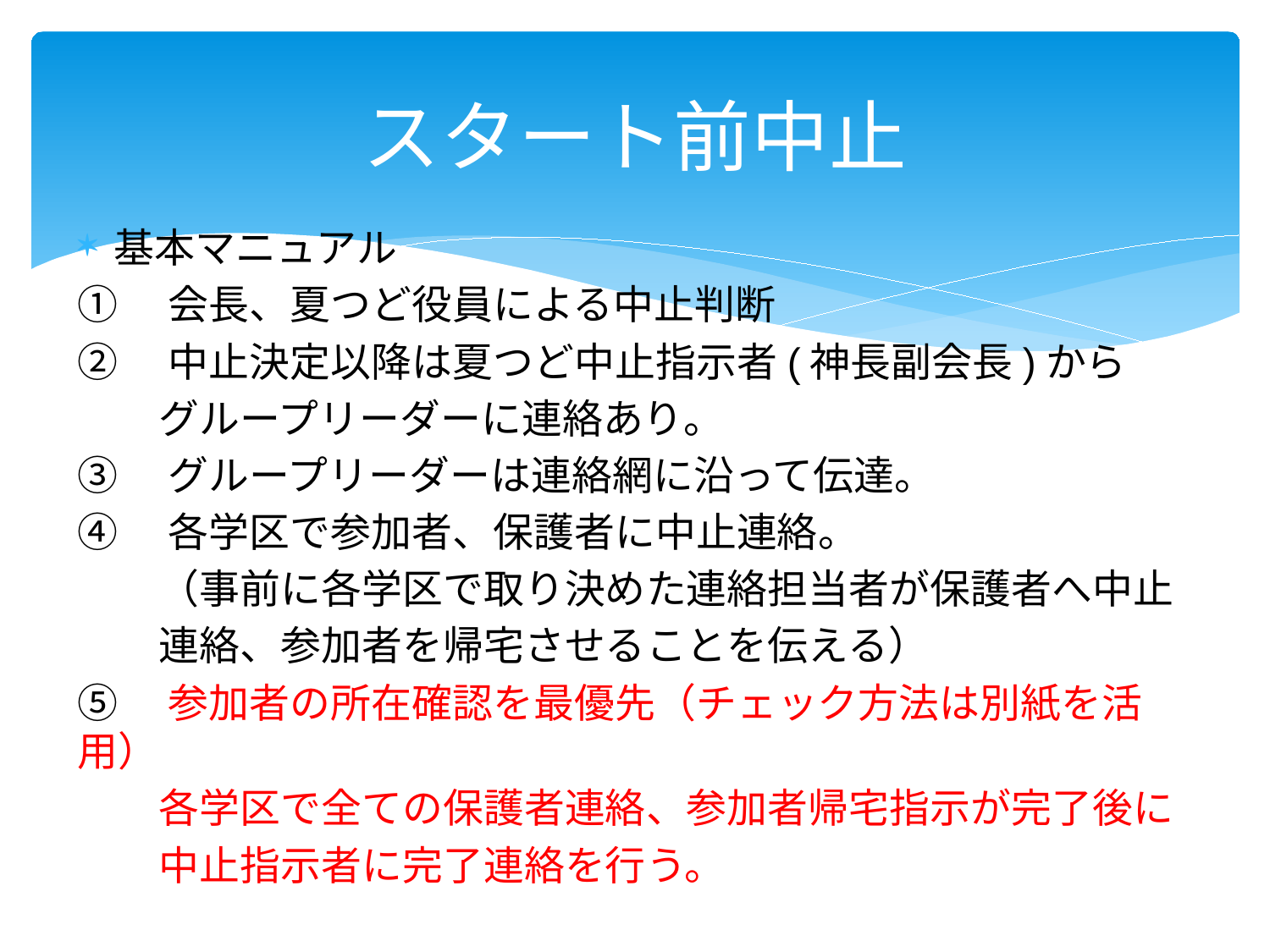

# スタート前中止
基本マニュアル
①　会長、夏つど役員による中止判断
②　中止決定以降は夏つど中止指示者(神長副会長)から
　　グループリーダーに連絡あり。
③　グループリーダーは連絡網に沿って伝達。
④　各学区で参加者、保護者に中止連絡。
　　（事前に各学区で取り決めた連絡担当者が保護者へ中止
　　連絡、参加者を帰宅させることを伝える）
⑤　参加者の所在確認を最優先（チェック方法は別紙を活用）
　　各学区で全ての保護者連絡、参加者帰宅指示が完了後に
　　中止指示者に完了連絡を行う。